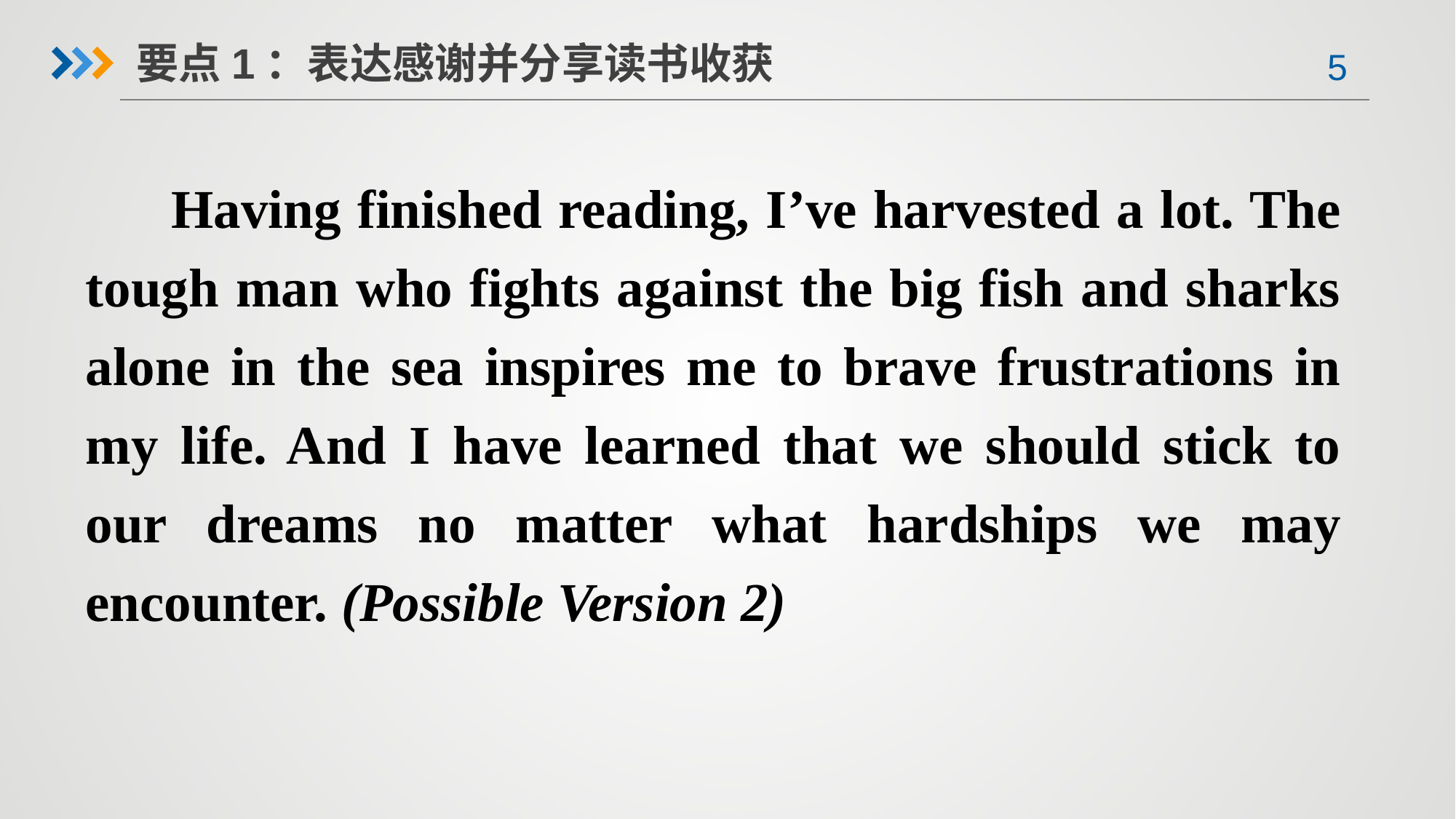

要点1：表达感谢并分享读书收获
Having finished reading, I’ve harvested a lot. The tough man who fights against the big fish and sharks alone in the sea inspires me to brave frustrations in my life. And I have learned that we should stick to our dreams no matter what hardships we may encounter. (Possible Version 2)